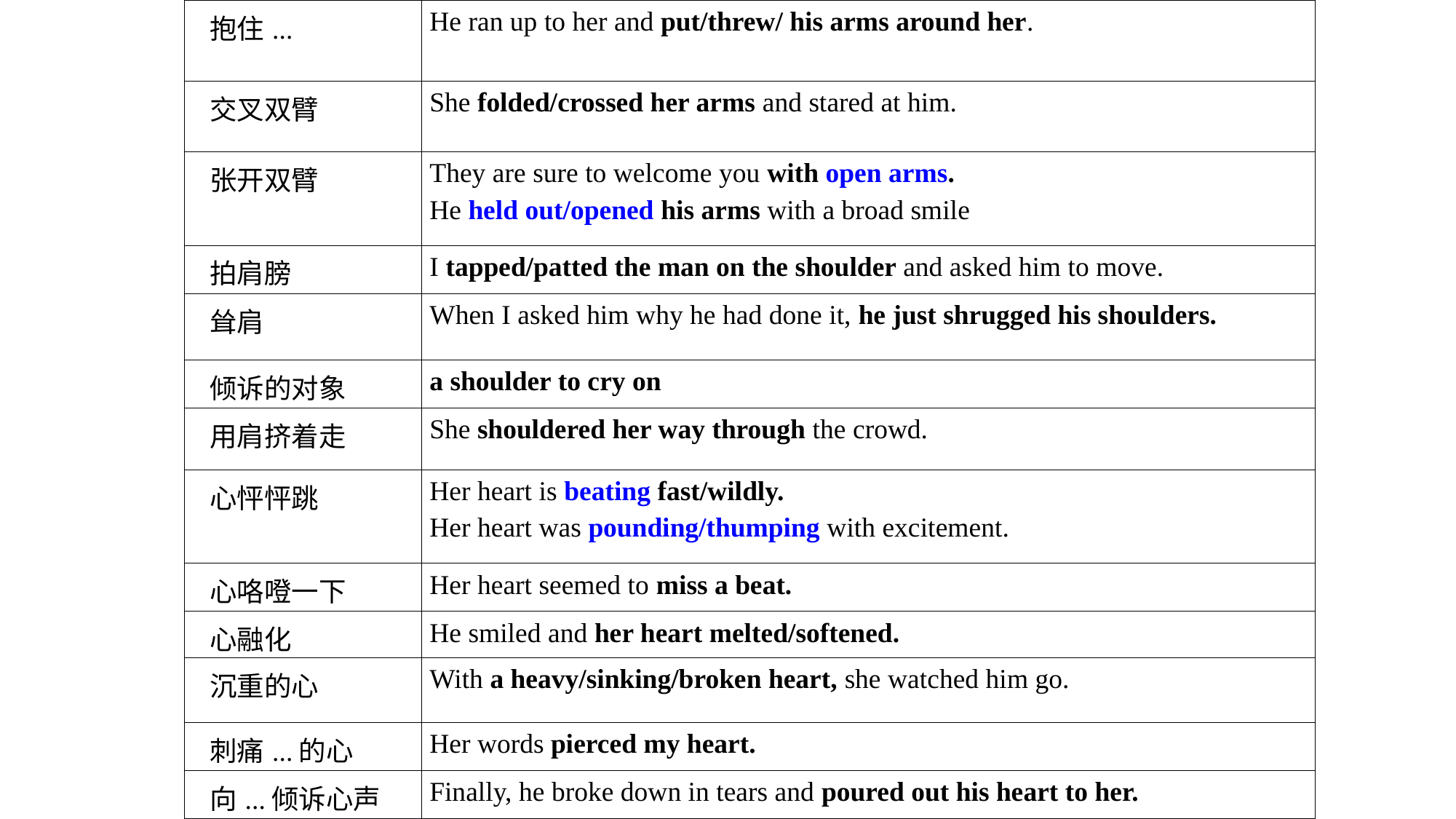

| 抱住... | He ran up to her and put/threw/ his arms around her. |
| --- | --- |
| 交叉双臂 | She folded/crossed her arms and stared at him. |
| 张开双臂 | They are sure to welcome you with open arms. He held out/opened his arms with a broad smile |
| 拍肩膀 | I tapped/patted the man on the shoulder and asked him to move. |
| 耸肩 | When I asked him why he had done it, he just shrugged his shoulders. |
| 倾诉的对象 | a shoulder to cry on |
| 用肩挤着走 | She shouldered her way through the crowd. |
| 心怦怦跳 | Her heart is beating fast/wildly. Her heart was pounding/thumping with excitement. |
| 心咯噔一下 | Her heart seemed to miss a beat. |
| 心融化 | He smiled and her heart melted/softened. |
| 沉重的心 | With a heavy/sinking/broken heart, she watched him go. |
| 刺痛...的心 | Her words pierced my heart. |
| 向...倾诉心声 | Finally, he broke down in tears and poured out his heart to her. |